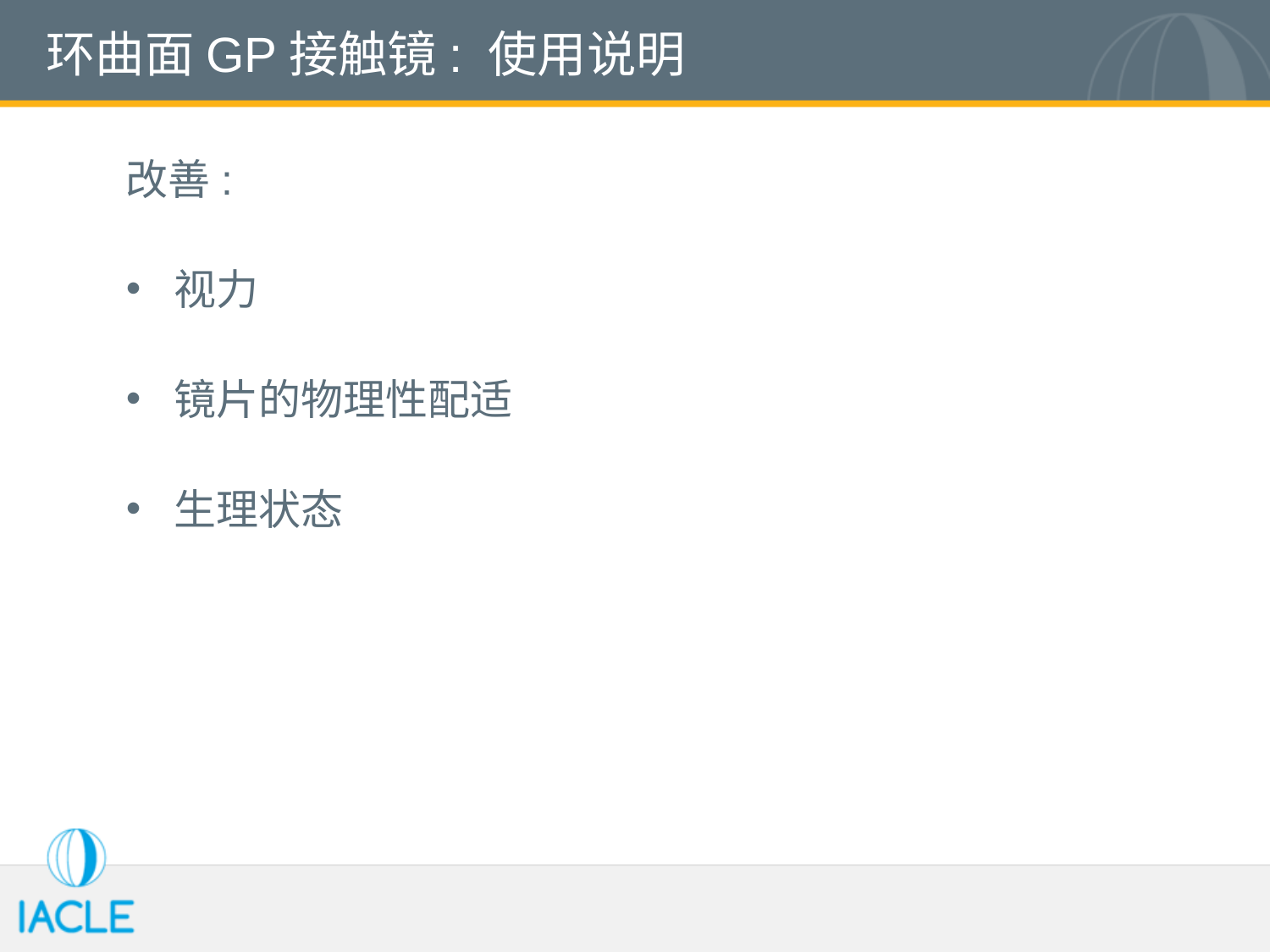

# 环曲面GP接触镜: 使用说明
改善:
视力
镜片的物理性配适
生理状态